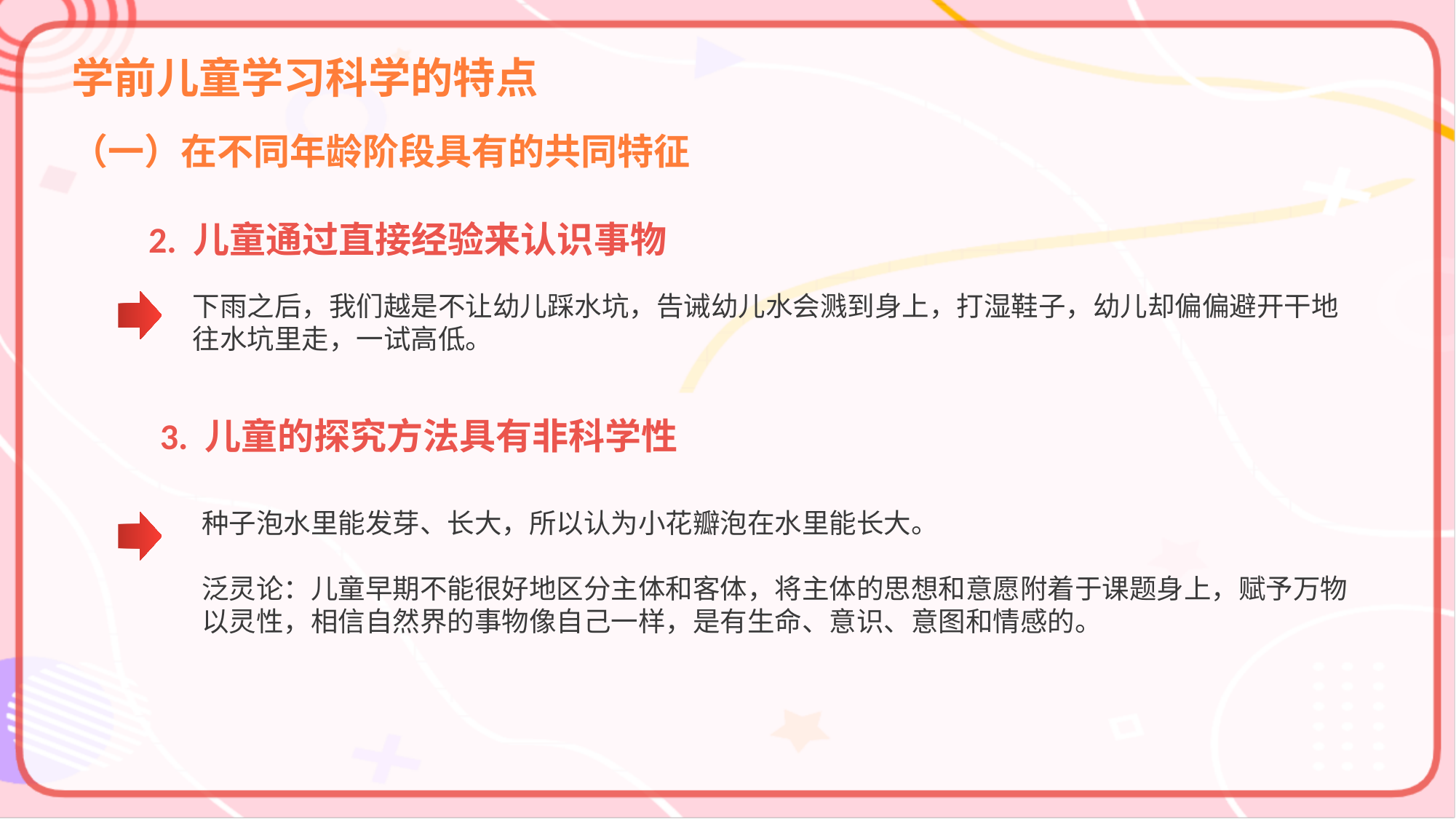

学前儿童学习科学的特点
（一）在不同年龄阶段具有的共同特征
2. 儿童通过直接经验来认识事物
下雨之后，我们越是不让幼儿踩水坑，告诫幼儿水会溅到身上，打湿鞋子，幼儿却偏偏避开干地往水坑里走，一试高低。

3. 儿童的探究方法具有非科学性
种子泡水里能发芽、长大，所以认为小花瓣泡在水里能长大。

泛灵论：儿童早期不能很好地区分主体和客体，将主体的思想和意愿附着于课题身上，赋予万物以灵性，相信自然界的事物像自己一样，是有生命、意识、意图和情感的。